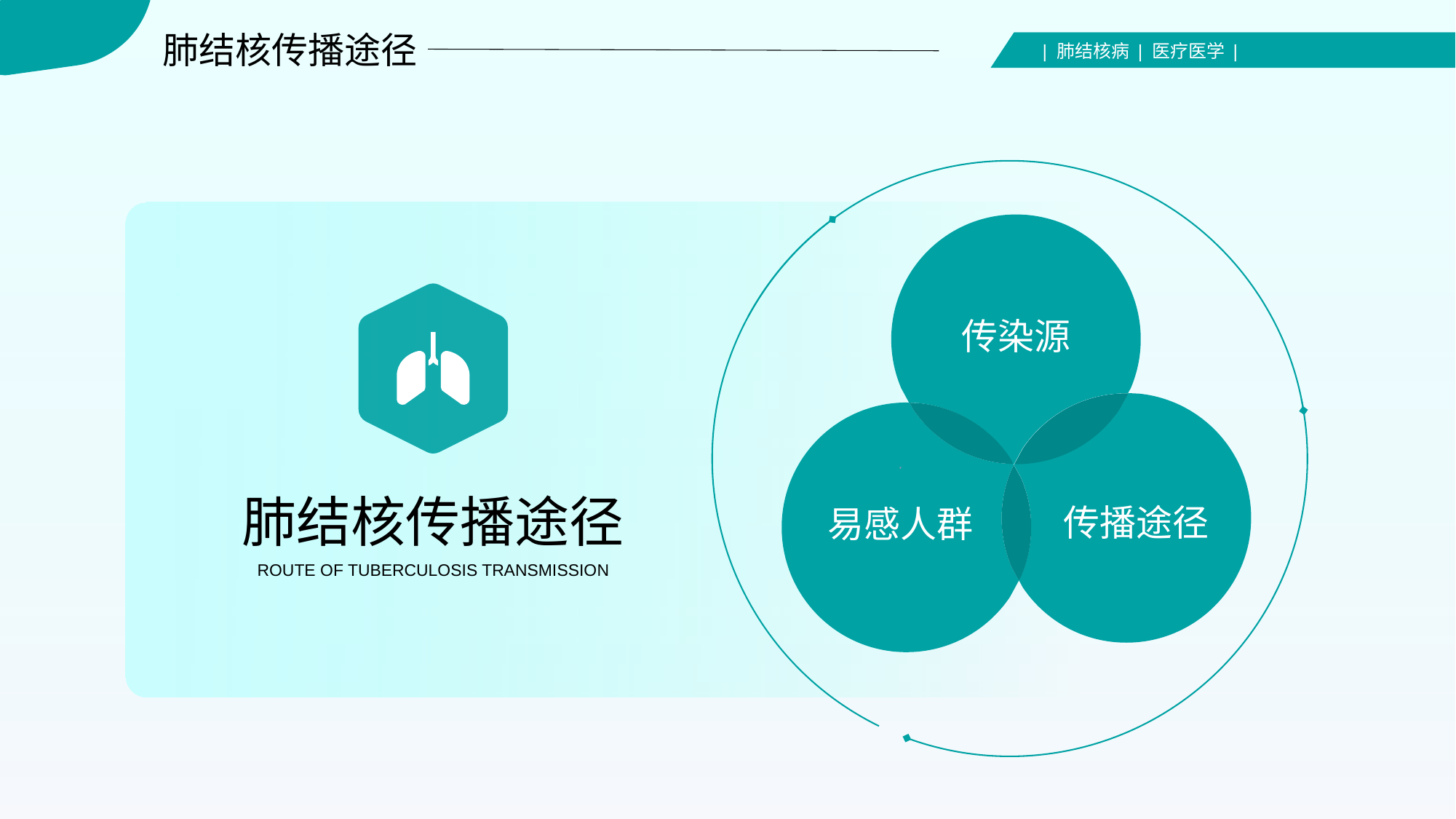

肺结核传播途径

 | 肺结核病 | 医疗医学 |

传染源

传播途径
易感人群

肺结核传播途径
ROUTE OF TUBERCULOSIS TRANSMISSION